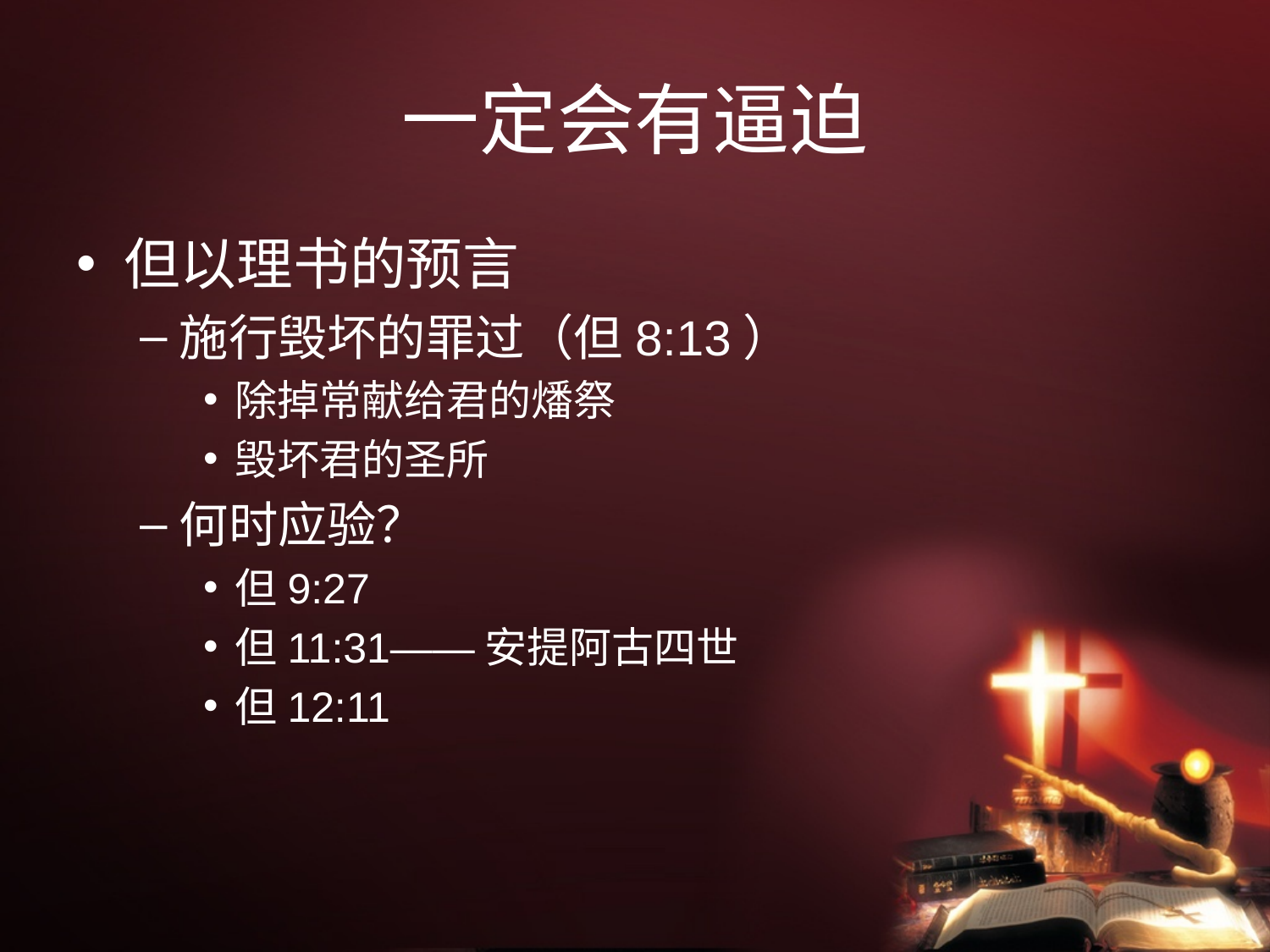

# 一定会有逼迫
但以理书的预言
施行毁坏的罪过（但8:13）
除掉常献给君的燔祭
毁坏君的圣所
何时应验？
但9:27
但11:31——安提阿古四世
但12:11